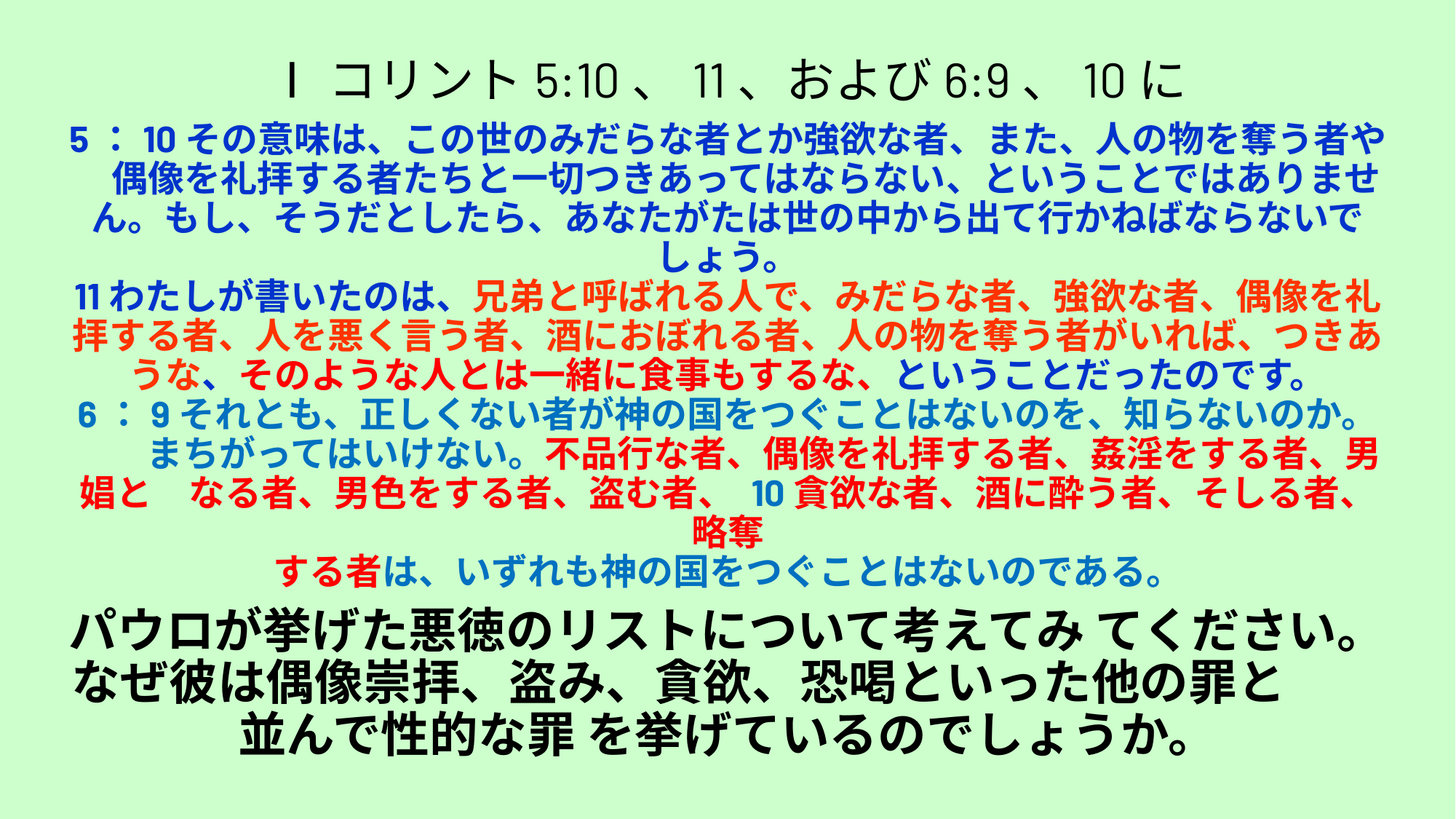

# Ⅰコリント5:10、11、および6:9、10に 　 5：10その意味は、この世のみだらな者とか強欲な者、また、人の物を奪う者や　偶像を礼拝する者たちと一切つきあってはならない、ということではありません。もし、そうだとしたら、あなたがたは世の中から出て行かねばならないでしょう。 11わたしが書いたのは、兄弟と呼ばれる人で、みだらな者、強欲な者、偶像を礼拝する者、人を悪く言う者、酒におぼれる者、人の物を奪う者がいれば、つきあうな、そのような人とは一緒に食事もするな、ということだったのです。 6：9それとも、正しくない者が神の国をつぐことはないのを、知らないのか。　　まちがってはいけない。不品行な者、偶像を礼拝する者、姦淫をする者、男娼と　なる者、男色をする者、盗む者、 10貪欲な者、酒に酔う者、そしる者、略奪 する者は、いずれも神の国をつぐことはないのである。 　 パウロが挙げた悪徳のリストについて考えてみ てください。 なぜ彼は偶像崇拝、盗み、貪欲、恐喝といった他の罪と　　並んで性的な罪 を挙げているのでしょうか。